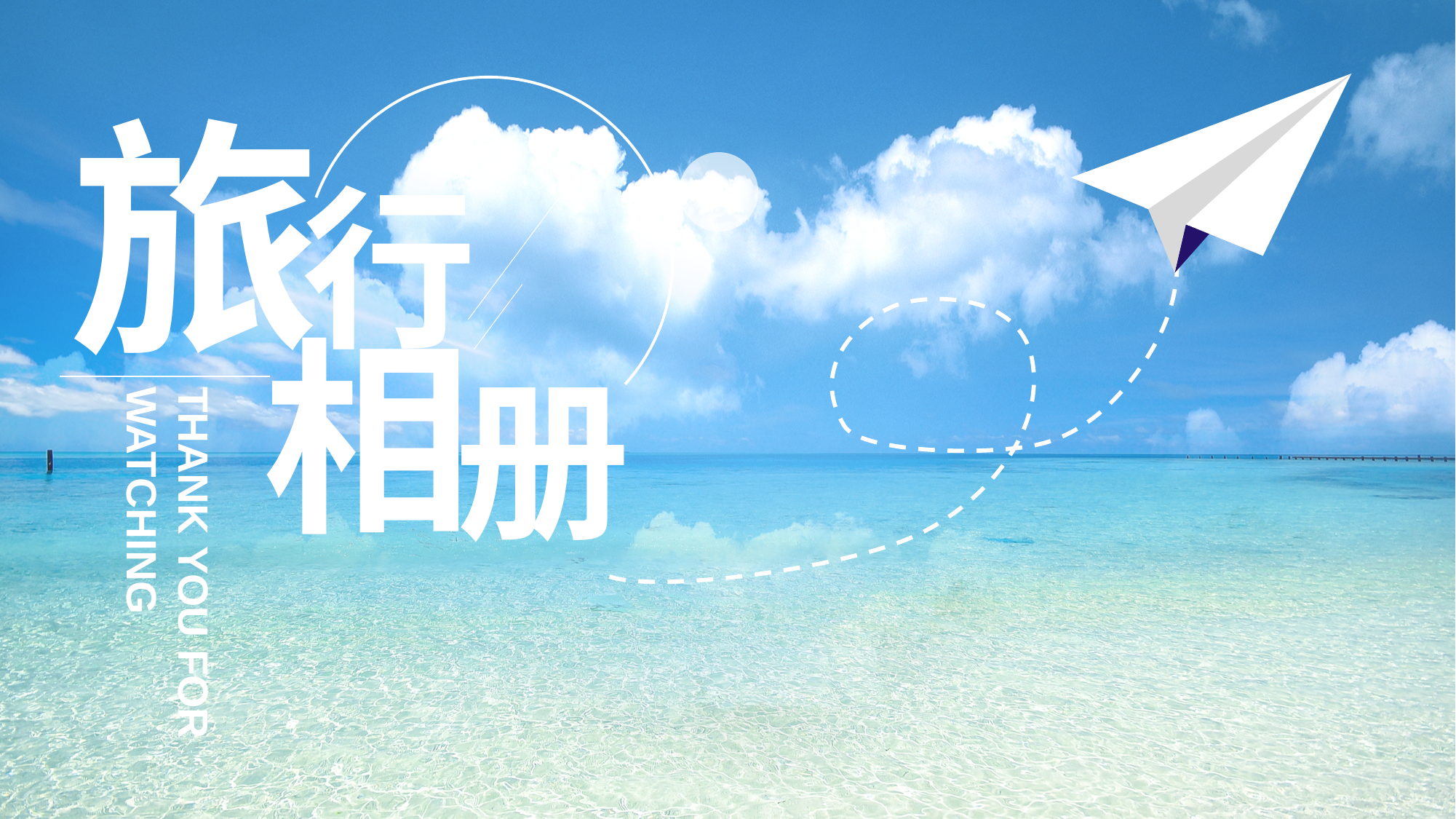

旅

行

相
册
THANK YOU FOR WATCHING